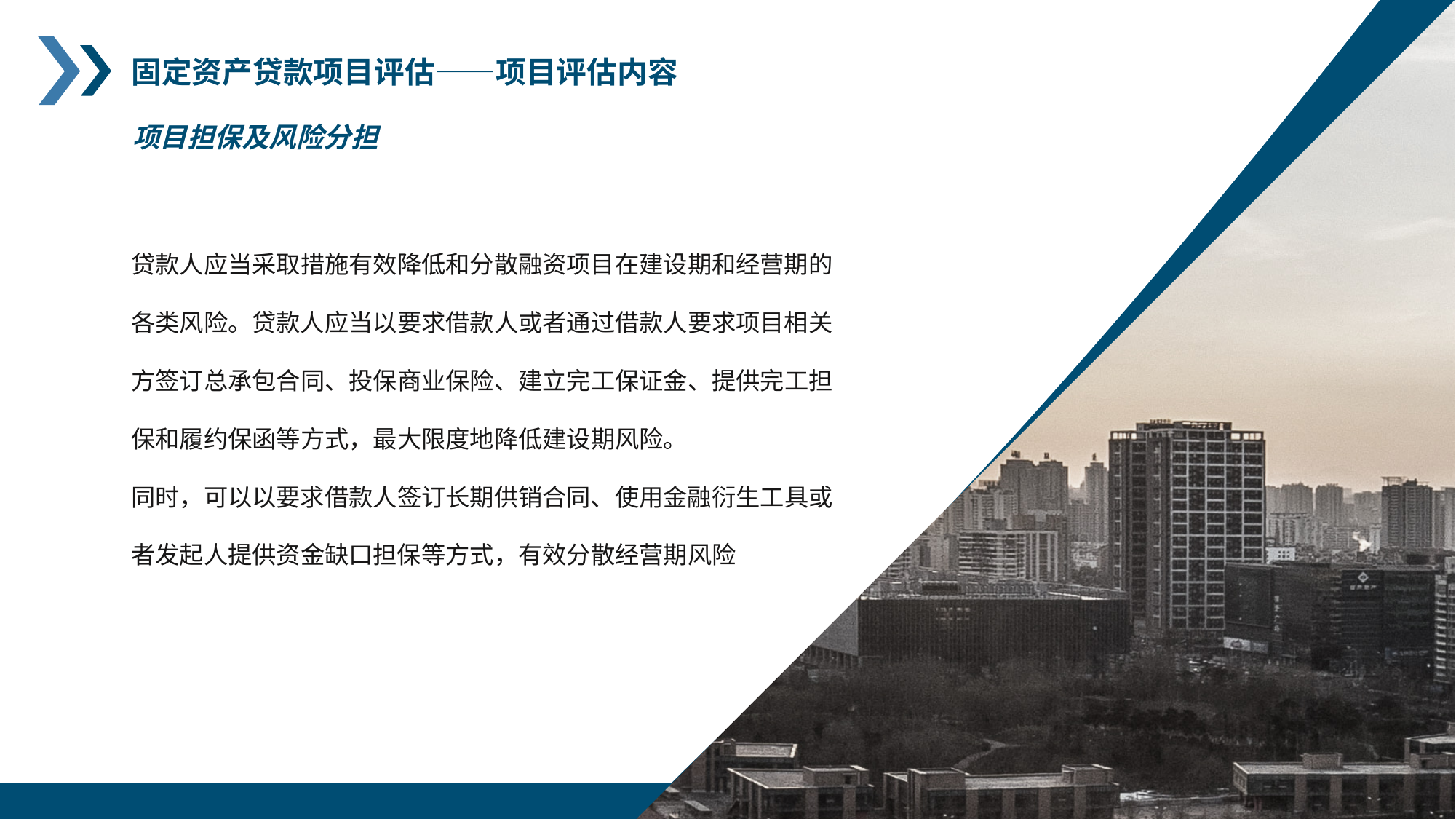

固定资产贷款项目评估——项目评估内容
项目担保及风险分担
贷款人应当采取措施有效降低和分散融资项目在建设期和经营期的各类风险。贷款人应当以要求借款人或者通过借款人要求项目相关方签订总承包合同、投保商业保险、建立完工保证金、提供完工担保和履约保函等方式，最大限度地降低建设期风险。
同时，可以以要求借款人签订长期供销合同、使用金融衍生工具或者发起人提供资金缺口担保等方式，有效分散经营期风险